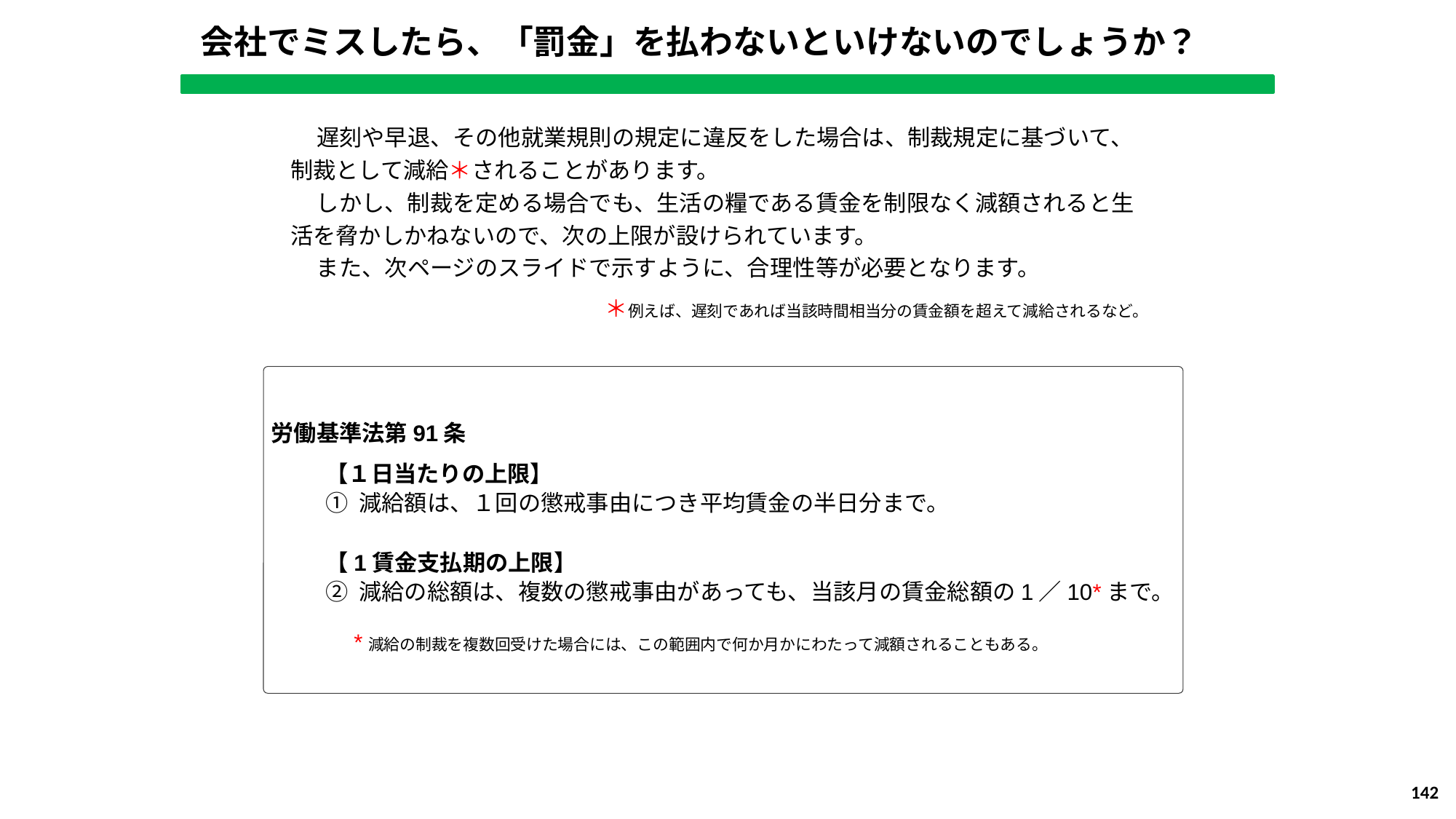

会社でミスしたら、「罰金」を払わないといけないのでしょうか？

　　遅刻や早退、その他就業規則の規定に違反をした場合は、制裁規定に基づいて、制裁として減給＊されることがあります。
　　しかし、制裁を定める場合でも、生活の糧である賃金を制限なく減額されると生活を脅かしかねないので、次の上限が設けられています。
　　また、次ページのスライドで示すように、合理性等が必要となります。
＊例えば、遅刻であれば当該時間相当分の賃金額を超えて減給されるなど。
労働基準法第91条
【１日当たりの上限】
① 減給額は、１回の懲戒事由につき平均賃金の半日分まで。

【1賃金支払期の上限】
② 減給の総額は、複数の懲戒事由があっても、当該月の賃金総額の1／10*まで。

　*減給の制裁を複数回受けた場合には、この範囲内で何か月かにわたって減額されることもある。
142